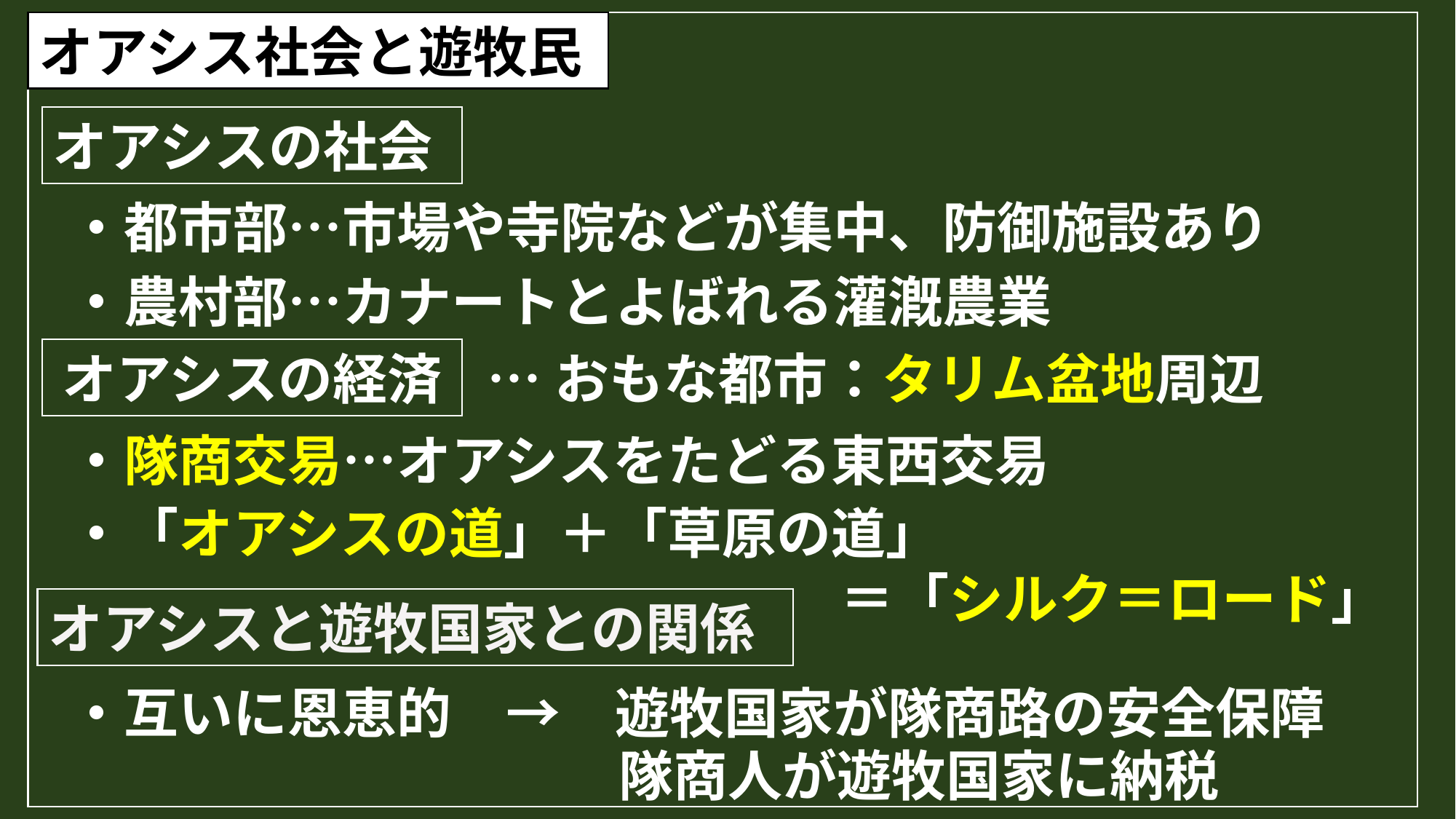

オアシス社会と遊牧民

オアシスの社会
・都市部…市場や寺院などが集中、防御施設あり
・農村部…カナートとよばれる灌漑農業
オアシスの経済
…おもな都市：タリム盆地周辺
・隊商交易…オアシスをたどる東西交易
・「オアシスの道」＋「草原の道」
＝「シルク＝ロード」
オアシスと遊牧国家との関係
・互いに恩恵的　→　遊牧国家が隊商路の安全保障
隊商人が遊牧国家に納税